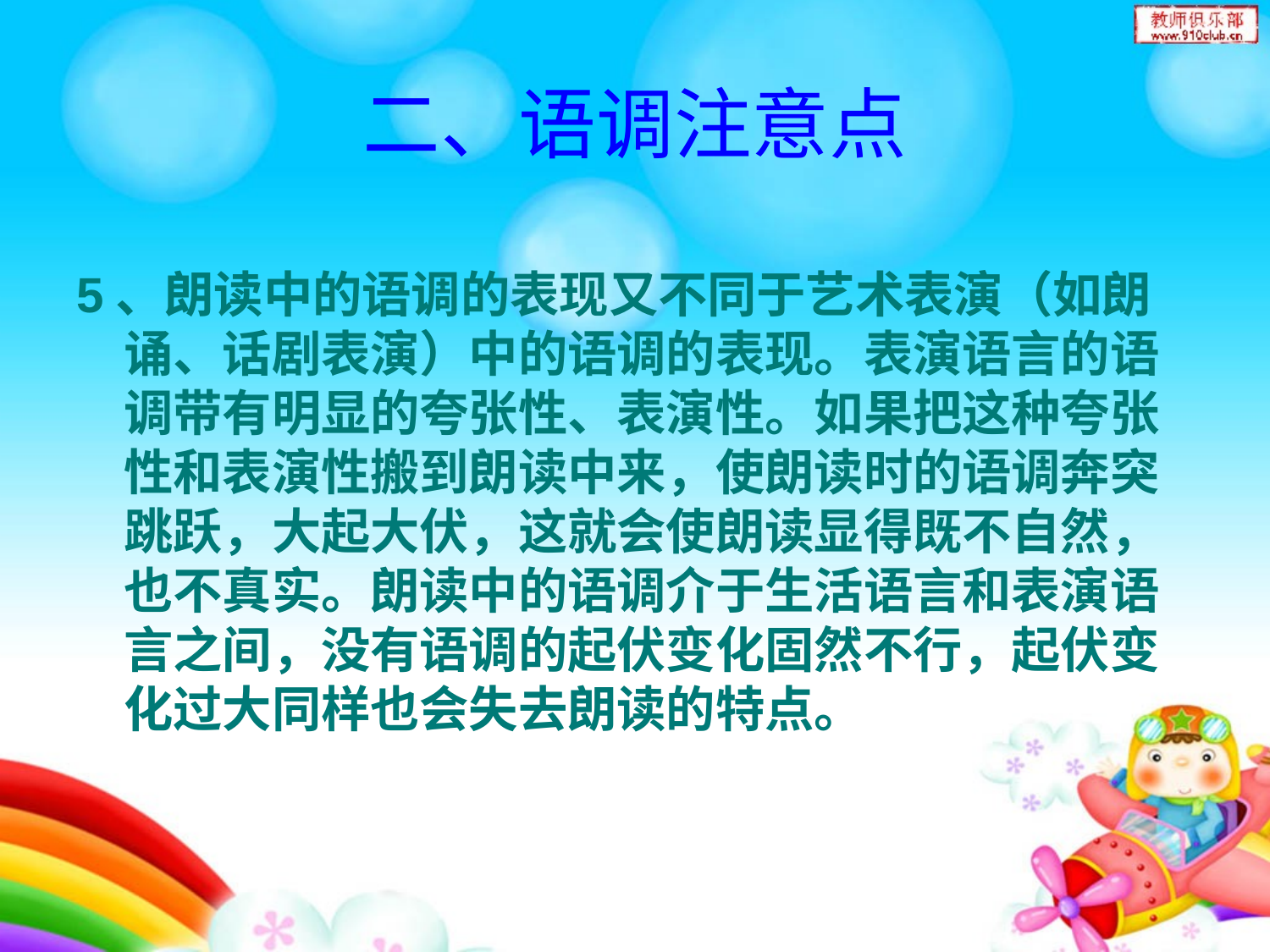

# 二、语调注意点
5、朗读中的语调的表现又不同于艺术表演（如朗诵、话剧表演）中的语调的表现。表演语言的语调带有明显的夸张性、表演性。如果把这种夸张性和表演性搬到朗读中来，使朗读时的语调奔突跳跃，大起大伏，这就会使朗读显得既不自然，也不真实。朗读中的语调介于生活语言和表演语言之间，没有语调的起伏变化固然不行，起伏变化过大同样也会失去朗读的特点。